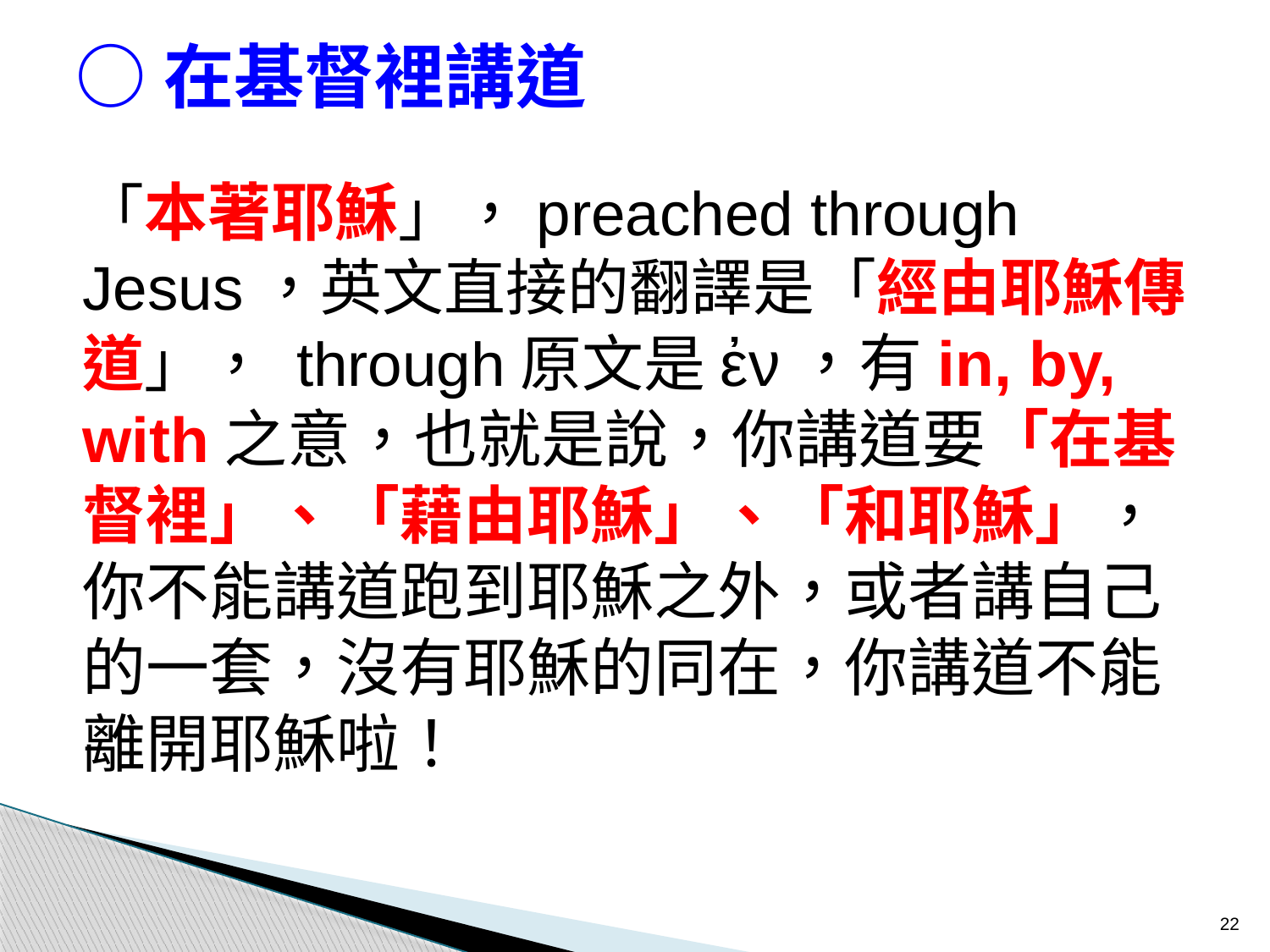

○在基督裡講道
「本著耶穌」，preached through Jesus，英文直接的翻譯是「經由耶穌傳道」， through原文是ἐν，有in, by, with之意，也就是說，你講道要「在基督裡」、「藉由耶穌」、「和耶穌」，你不能講道跑到耶穌之外，或者講自己的一套，沒有耶穌的同在，你講道不能離開耶穌啦！
22